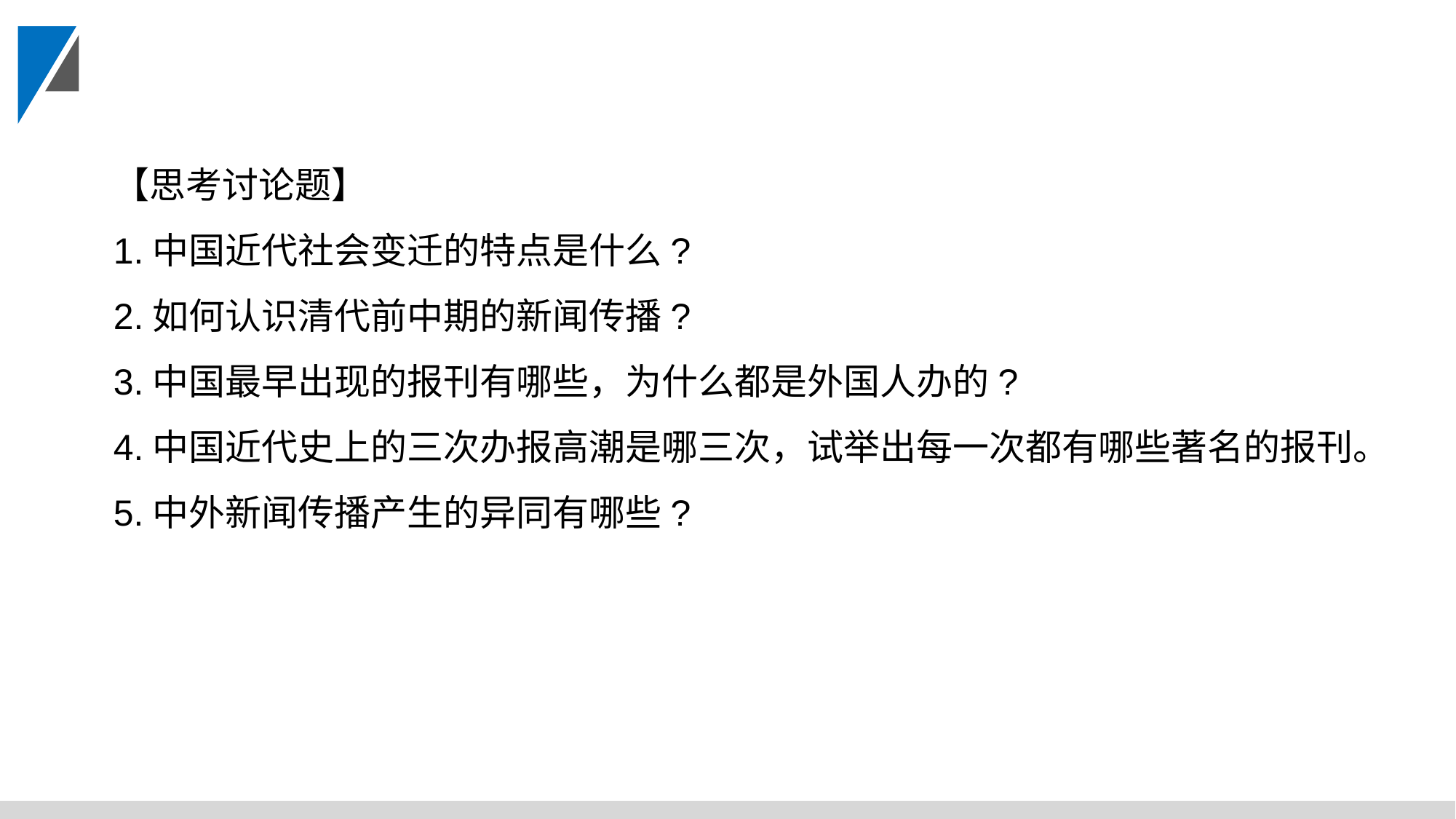

【思考讨论题】
1.中国近代社会变迁的特点是什么?
2.如何认识清代前中期的新闻传播?
3.中国最早出现的报刊有哪些，为什么都是外国人办的?
4.中国近代史上的三次办报高潮是哪三次，试举出每一次都有哪些著名的报刊。
5.中外新闻传播产生的异同有哪些?